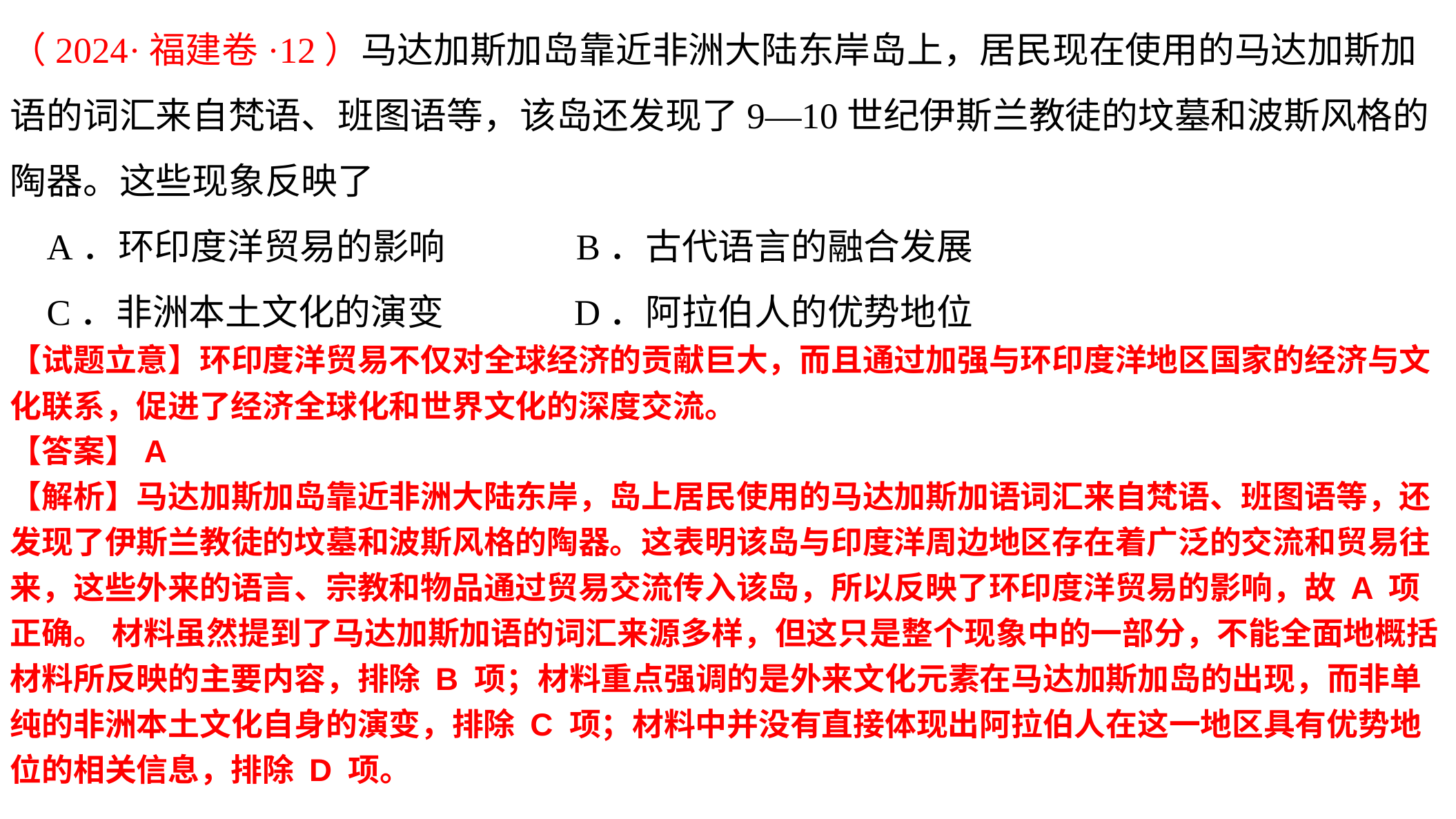

（2024·福建卷·12）马达加斯加岛靠近非洲大陆东岸岛上，居民现在使用的马达加斯加语的词汇来自梵语、班图语等，该岛还发现了9—10世纪伊斯兰教徒的坟墓和波斯风格的陶器。这些现象反映了
    A．环印度洋贸易的影响               B．古代语言的融合发展
    C．非洲本土文化的演变               D．阿拉伯人的优势地位
【试题立意】环印度洋贸易不仅对全球经济的贡献巨大，而且通过加强与环印度洋地区国家的经济与文化联系，促进了经济全球化和世界文化的深度交流。
【答案】A
【解析】马达加斯加岛靠近非洲大陆东岸，岛上居民使用的马达加斯加语词汇来自梵语、班图语等，还发现了伊斯兰教徒的坟墓和波斯风格的陶器。这表明该岛与印度洋周边地区存在着广泛的交流和贸易往来，这些外来的语言、宗教和物品通过贸易交流传入该岛，所以反映了环印度洋贸易的影响，故 A 项正确。 材料虽然提到了马达加斯加语的词汇来源多样，但这只是整个现象中的一部分，不能全面地概括材料所反映的主要内容，排除 B 项；材料重点强调的是外来文化元素在马达加斯加岛的出现，而非单纯的非洲本土文化自身的演变，排除 C 项；材料中并没有直接体现出阿拉伯人在这一地区具有优势地位的相关信息，排除 D 项。